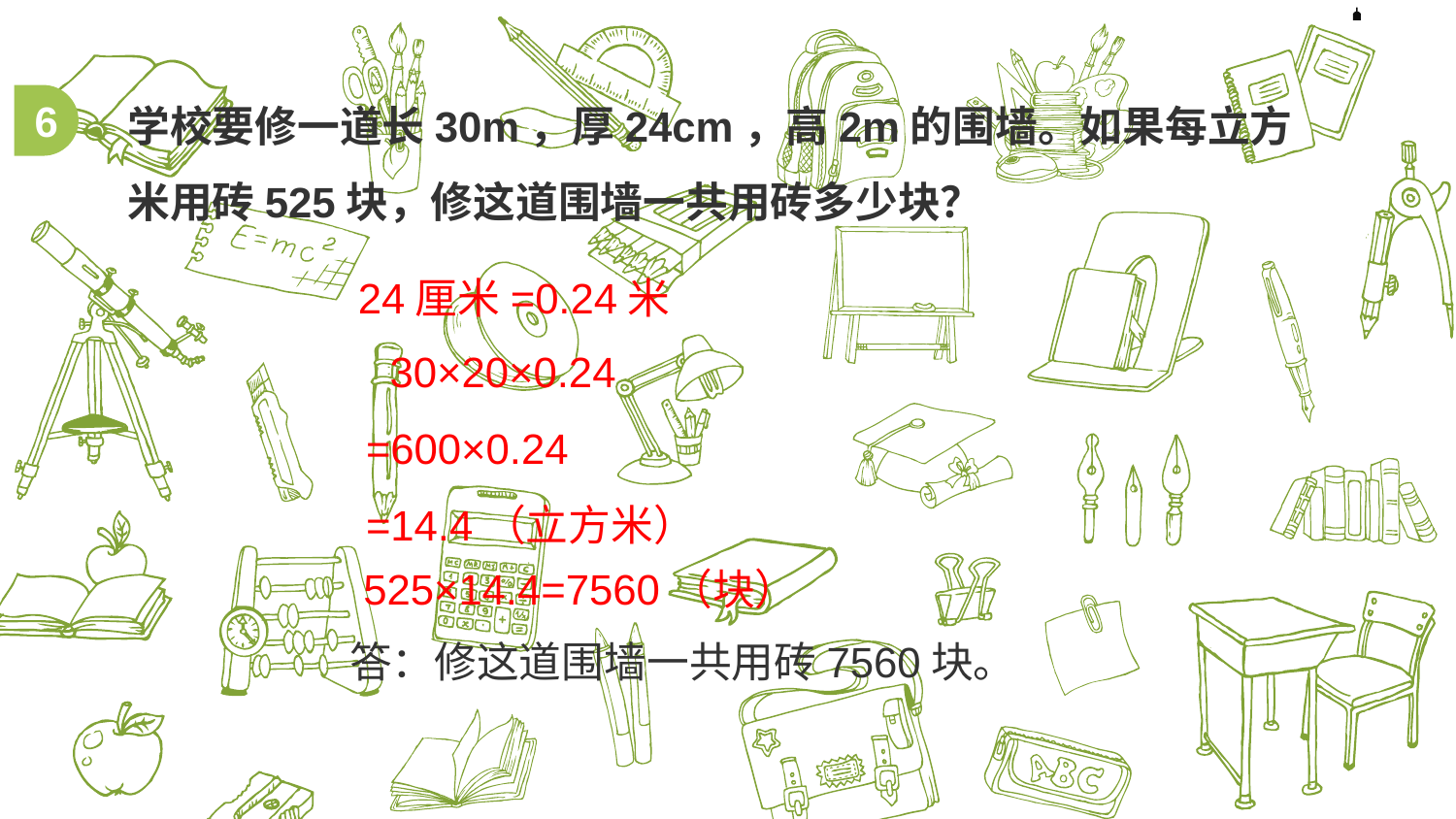

学校要修一道长30m，厚24cm，高2m的围墙。如果每立方米用砖525块，修这道围墙一共用砖多少块？
6
24厘米=0.24米
  30×20×0.24
=600×0.24
=14.4（立方米）
525×14.4=7560（块）
答：修这道围墙一共用砖7560块。